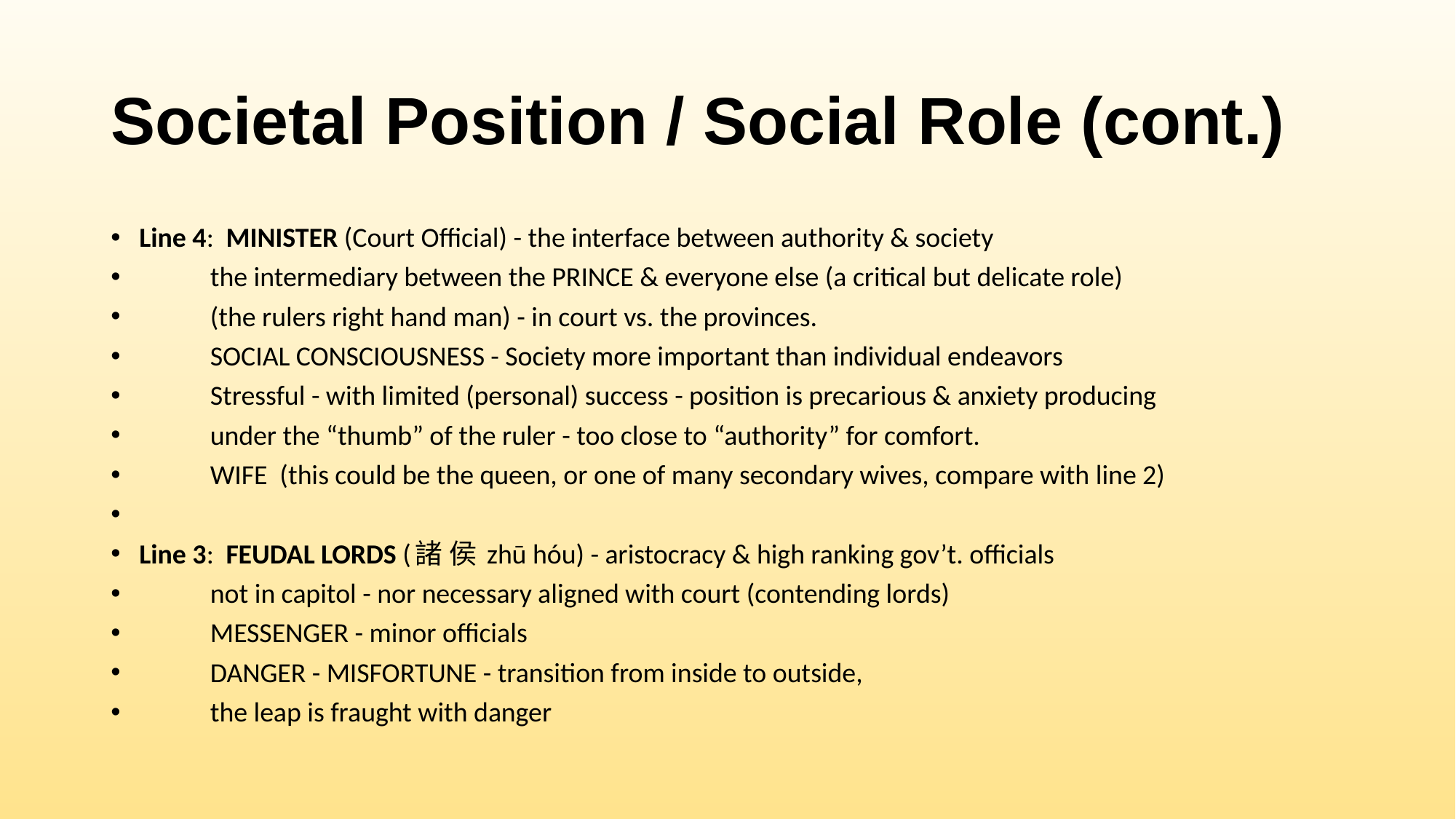

# Societal Position / Social Role (cont.)
Line 4:  MINISTER (Court Official) - the interface between authority & society
	the intermediary between the PRINCE & everyone else (a critical but delicate role)
	(the rulers right hand man) - in court vs. the provinces.
	SOCIAL CONSCIOUSNESS - Society more important than individual endeavors
	Stressful - with limited (personal) success - position is precarious & anxiety producing
	under the “thumb” of the ruler - too close to “authority” for comfort.
	WIFE  (this could be the queen, or one of many secondary wives, compare with line 2)

Line 3:  FEUDAL LORDS (諸 侯 zhū hóu) - aristocracy & high ranking gov’t. officials
	not in capitol - nor necessary aligned with court (contending lords)
	MESSENGER - minor officials
	DANGER - MISFORTUNE - transition from inside to outside,
	the leap is fraught with danger